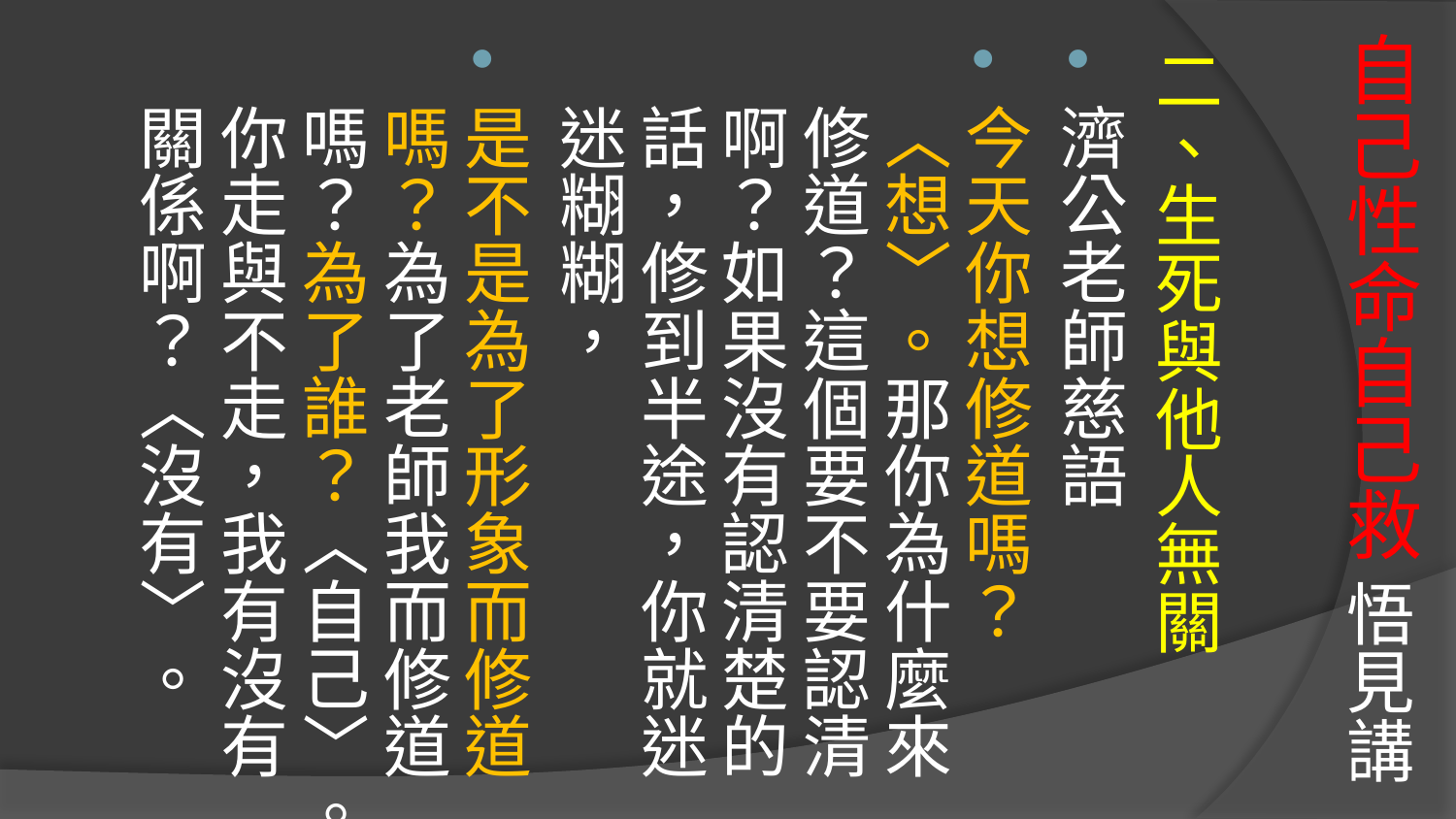

# 自己性命自己救 悟見講
二、生死與他人無關
濟公老師慈語
今天你想修道嗎？〈想〉。那你為什麼來修道？這個要不要認清啊？如果沒有認清楚的話，修到半途，你就迷迷糊糊，
是不是為了形象而修道嗎？為了老師我而修道嗎？為了誰？〈自己〉。你走與不走，我有沒有關係啊？〈沒有〉。